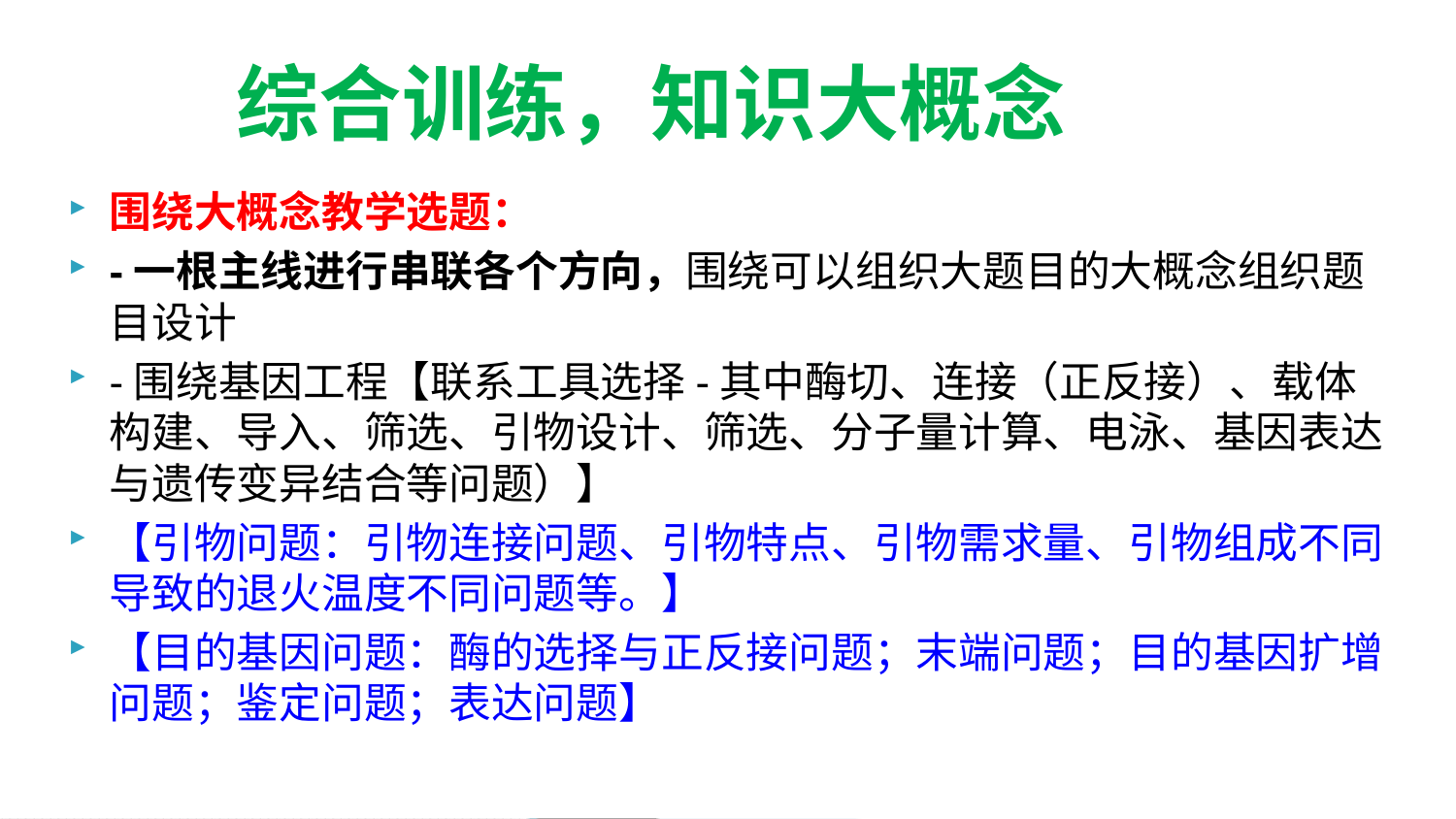

# 综合训练，知识大概念
围绕大概念教学选题：
-一根主线进行串联各个方向，围绕可以组织大题目的大概念组织题目设计
-围绕基因工程【联系工具选择-其中酶切、连接（正反接）、载体构建、导入、筛选、引物设计、筛选、分子量计算、电泳、基因表达与遗传变异结合等问题）】
【引物问题：引物连接问题、引物特点、引物需求量、引物组成不同导致的退火温度不同问题等。】
【目的基因问题：酶的选择与正反接问题；末端问题；目的基因扩增问题；鉴定问题；表达问题】